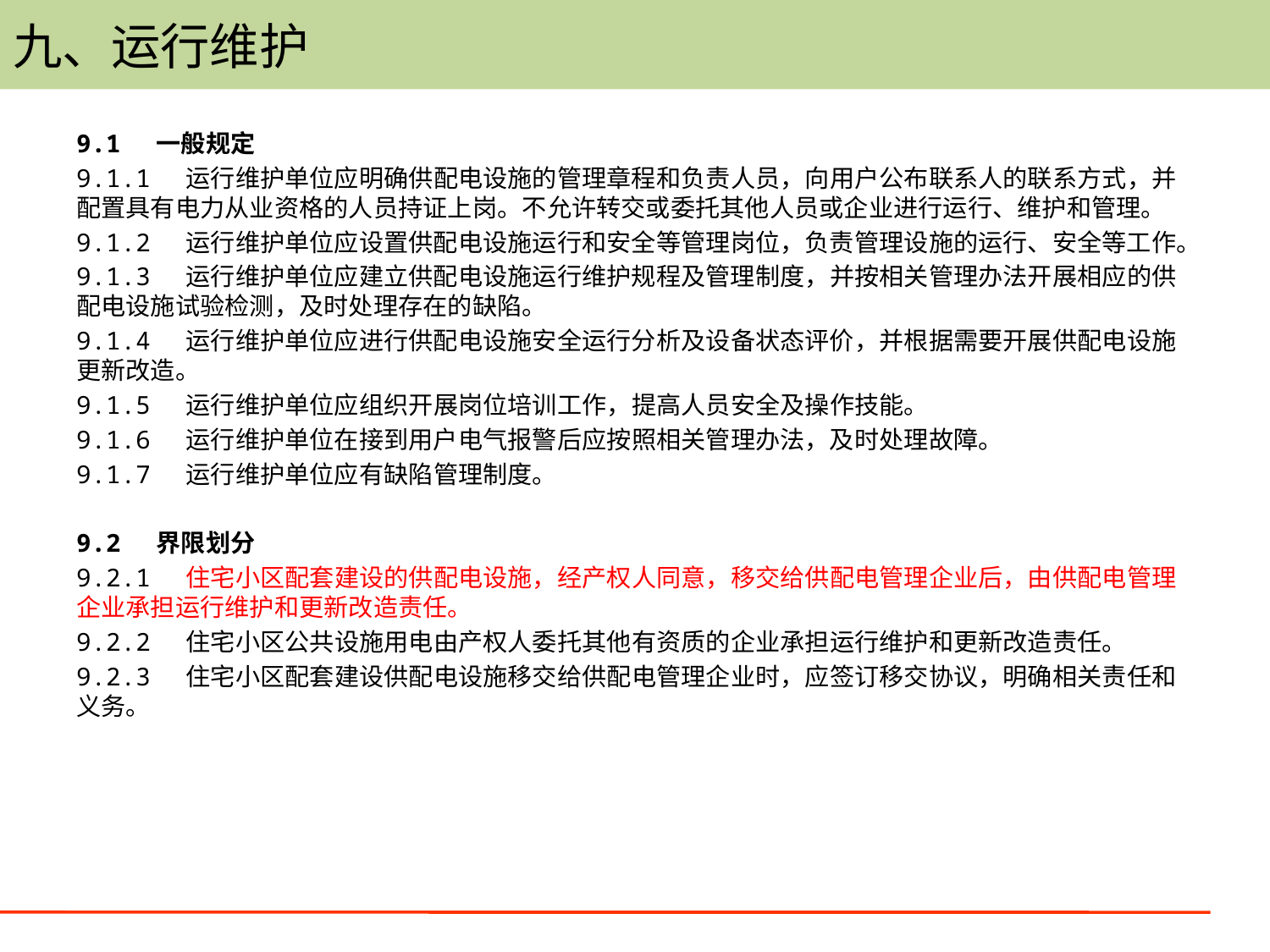

# 九、运行维护
9.1  一般规定
9.1.1  运行维护单位应明确供配电设施的管理章程和负责人员，向用户公布联系人的联系方式，并配置具有电力从业资格的人员持证上岗。不允许转交或委托其他人员或企业进行运行、维护和管理。
9.1.2  运行维护单位应设置供配电设施运行和安全等管理岗位，负责管理设施的运行、安全等工作。
9.1.3  运行维护单位应建立供配电设施运行维护规程及管理制度，并按相关管理办法开展相应的供配电设施试验检测，及时处理存在的缺陷。
9.1.4  运行维护单位应进行供配电设施安全运行分析及设备状态评价，并根据需要开展供配电设施更新改造。
9.1.5  运行维护单位应组织开展岗位培训工作，提高人员安全及操作技能。
9.1.6  运行维护单位在接到用户电气报警后应按照相关管理办法，及时处理故障。
9.1.7  运行维护单位应有缺陷管理制度。

9.2  界限划分
9.2.1  住宅小区配套建设的供配电设施，经产权人同意，移交给供配电管理企业后，由供配电管理企业承担运行维护和更新改造责任。
9.2.2  住宅小区公共设施用电由产权人委托其他有资质的企业承担运行维护和更新改造责任。
9.2.3  住宅小区配套建设供配电设施移交给供配电管理企业时，应签订移交协议，明确相关责任和义务。